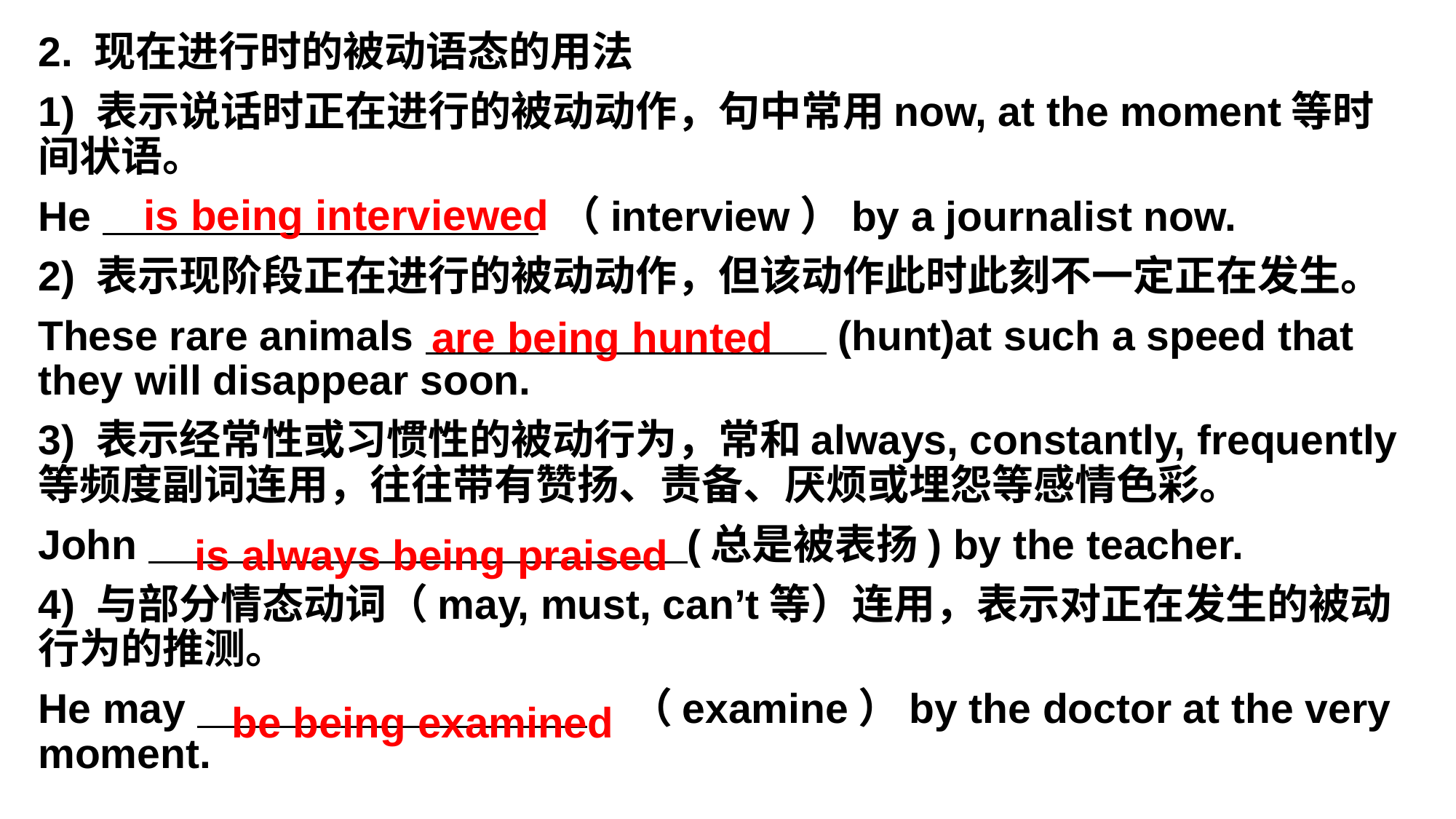

2. 现在进行时的被动语态的用法
1) 表示说话时正在进行的被动动作，句中常用now, at the moment等时间状语。
He                                        （interview）by a journalist now.
2) 表示现阶段正在进行的被动动作，但该动作此时此刻不一定正在发生。
These rare animals                                     (hunt)at such a speed that they will disappear soon.
3) 表示经常性或习惯性的被动行为，常和always, constantly, frequently等频度副词连用，往往带有赞扬、责备、厌烦或埋怨等感情色彩。
John                                                (总是被表扬) by the teacher.
4) 与部分情态动词（may, must, can’t等）连用，表示对正在发生的被动行为的推测。
He may                                      （examine）by the doctor at the very moment.

is being interviewed
are being hunted
is always being praised
be being examined